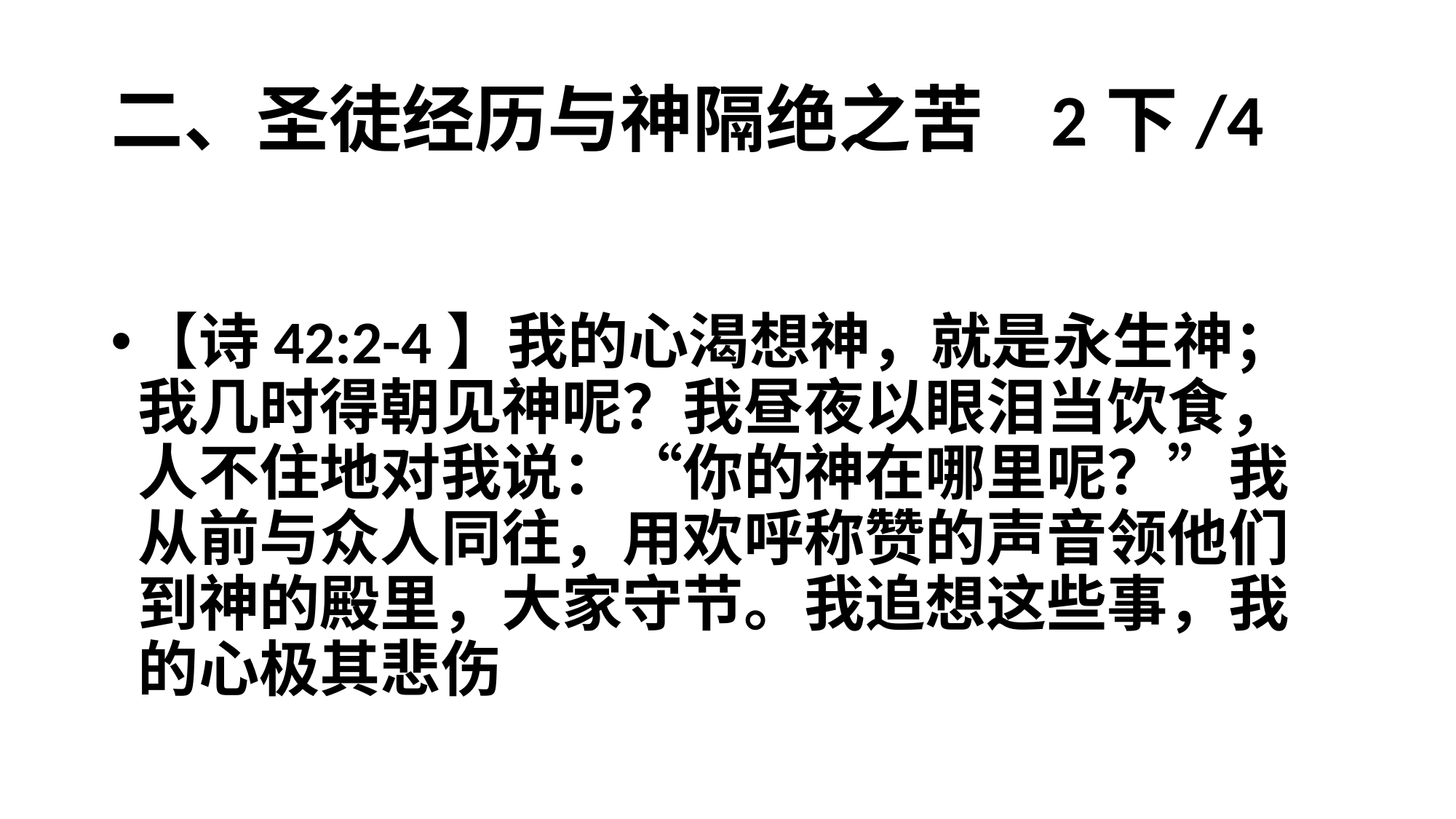

# 二、圣徒经历与神隔绝之苦   2下/4

【诗42:2-4】我的心渴想神，就是永生神；我几时得朝见神呢？我昼夜以眼泪当饮食，人不住地对我说：“你的神在哪里呢？”我从前与众人同往，用欢呼称赞的声音领他们到神的殿里，大家守节。我追想这些事，我的心极其悲伤